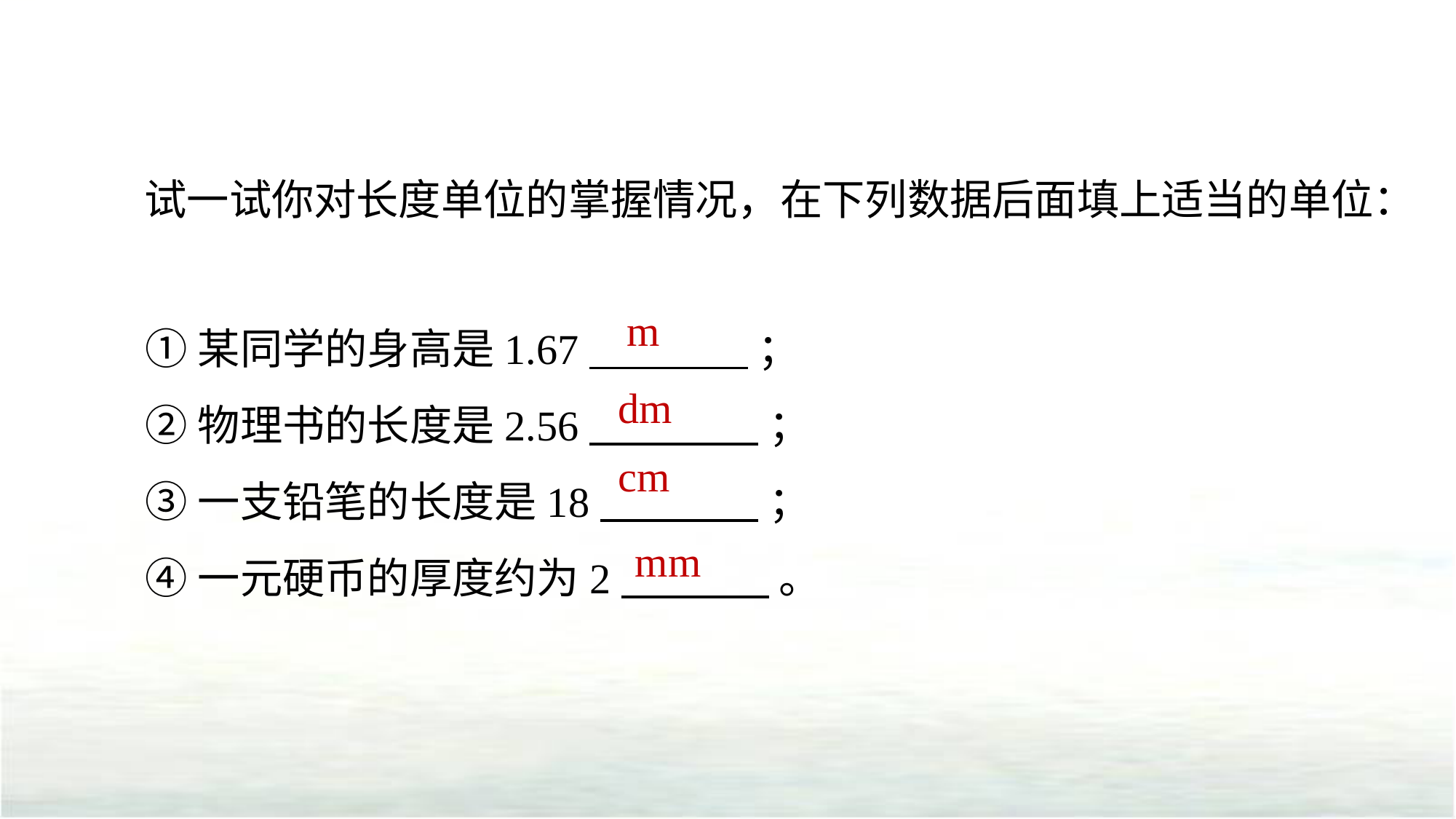

试一试你对长度单位的掌握情况，在下列数据后面填上适当的单位：

①某同学的身高是1.67                ；
②物理书的长度是2.56                 ；
③一支铅笔的长度是18                ；
④一元硬币的厚度约为2               。
m
dm
cm
mm